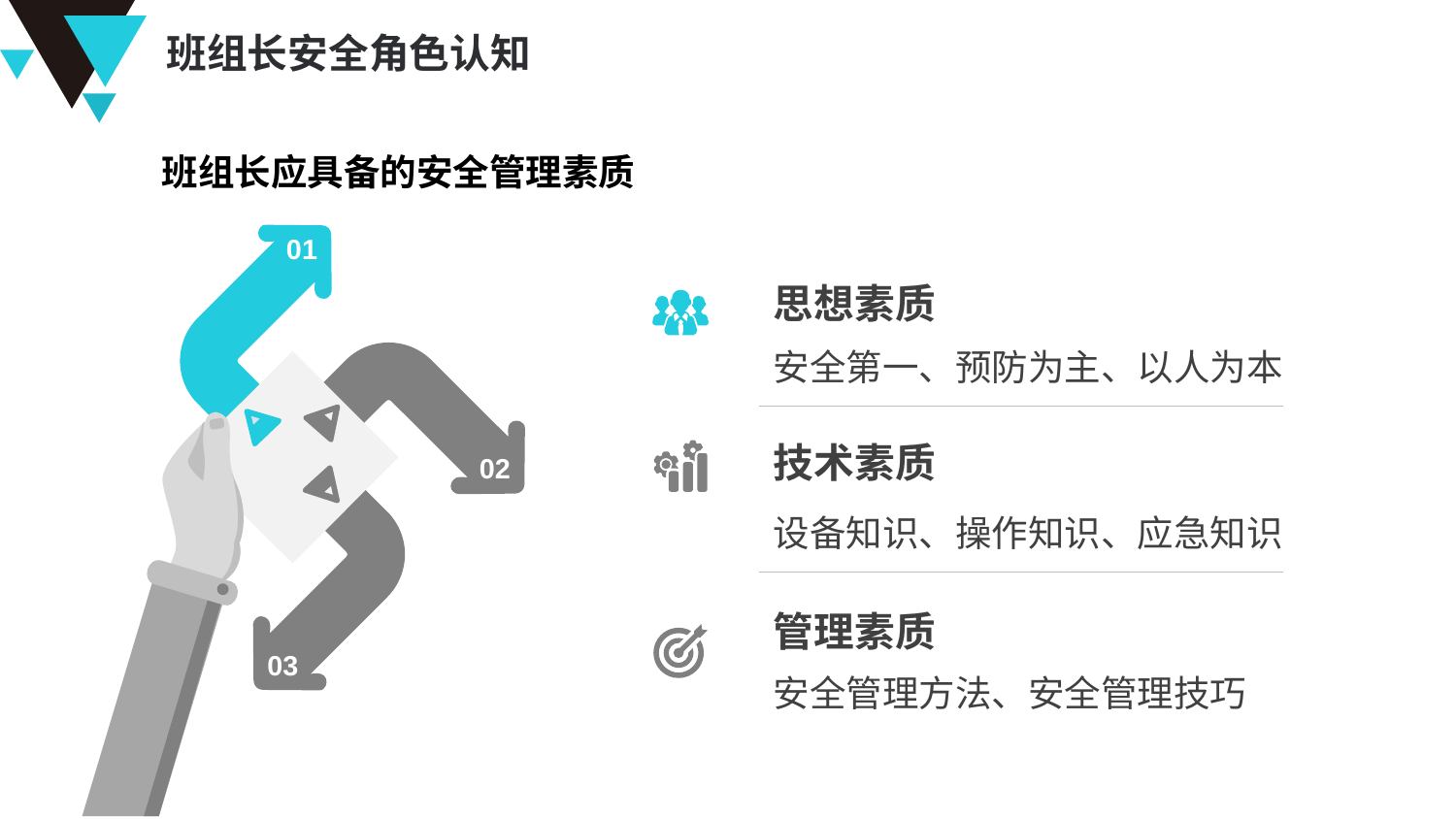

班组长安全角色认知
班组长应具备的安全管理素质

01
思想素质

安全第一、预防为主、以人为本

技术素质

02

设备知识、操作知识、应急知识
管理素质

03
安全管理方法、安全管理技巧